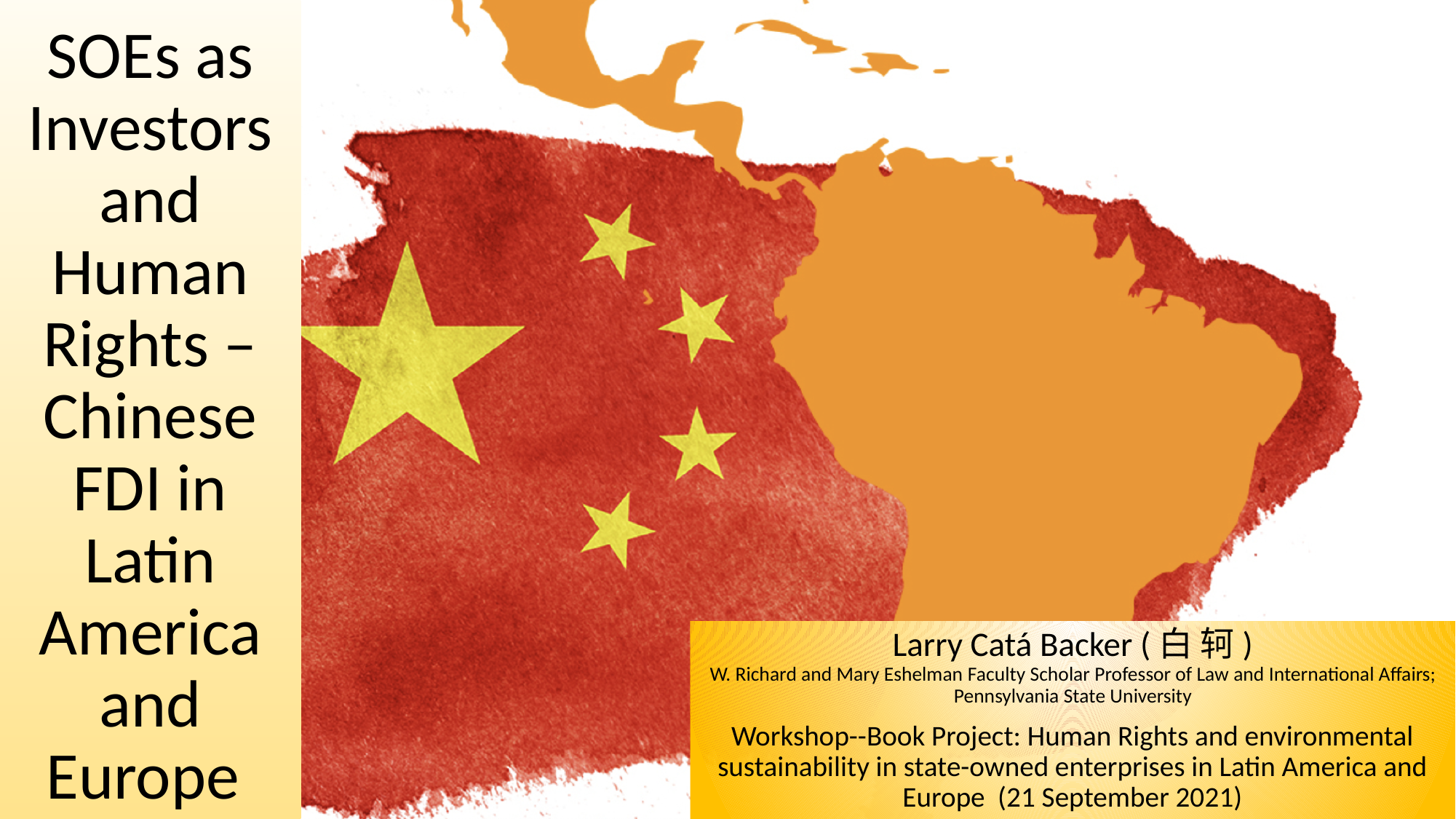

# SOEs as Investors and Human Rights – Chinese FDI in Latin America and Europe
Larry Catá Backer (白 轲)
W. Richard and Mary Eshelman Faculty Scholar Professor of Law and International Affairs; Pennsylvania State University
Workshop--Book Project: Human Rights and environmental sustainability in state-owned enterprises in Latin America and Europe  (21 September 2021)